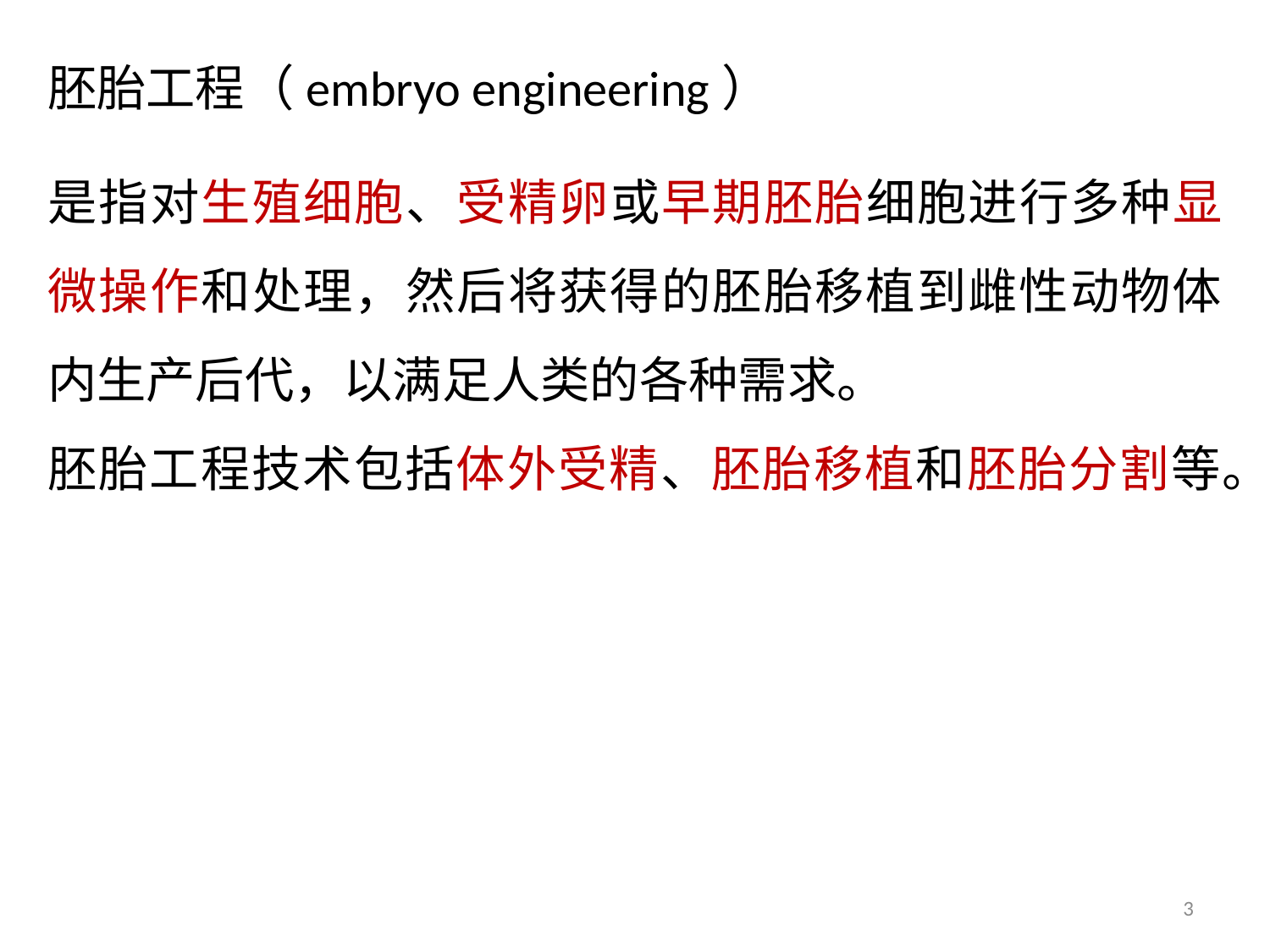

胚胎工程（embryo engineering）
是指对生殖细胞、受精卵或早期胚胎细胞进行多种显微操作和处理，然后将获得的胚胎移植到雌性动物体内生产后代，以满足人类的各种需求。
胚胎工程技术包括体外受精、胚胎移植和胚胎分割等。
3